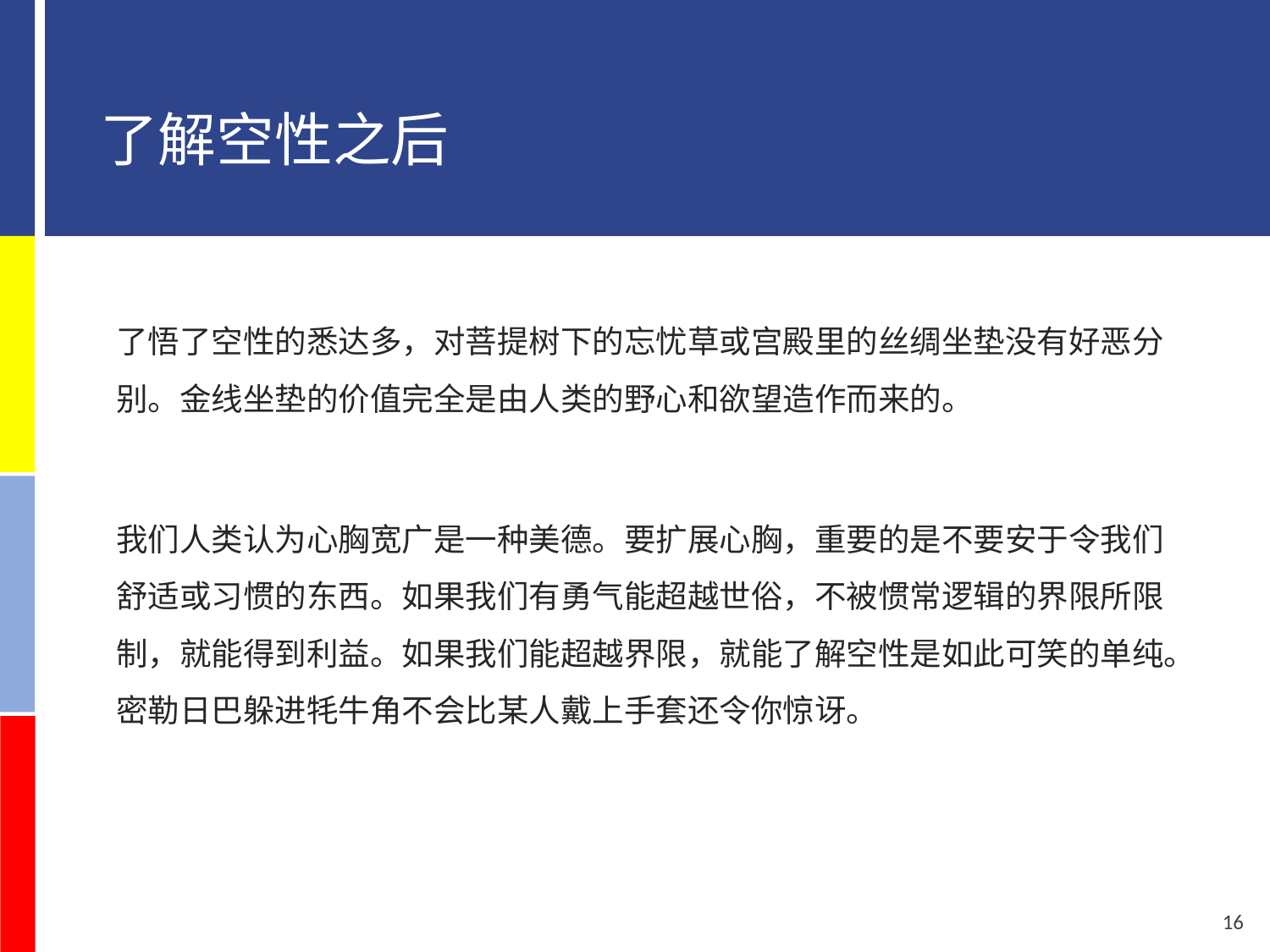

# 了解空性之后
了悟了空性的悉达多，对菩提树下的忘忧草或宫殿里的丝绸坐垫没有好恶分别。金线坐垫的价值完全是由人类的野心和欲望造作而来的。

我们人类认为心胸宽广是一种美德。要扩展心胸，重要的是不要安于令我们舒适或习惯的东西。如果我们有勇气能超越世俗，不被惯常逻辑的界限所限制，就能得到利益。如果我们能超越界限，就能了解空性是如此可笑的单纯。密勒日巴躲进牦牛角不会比某人戴上手套还令你惊讶。